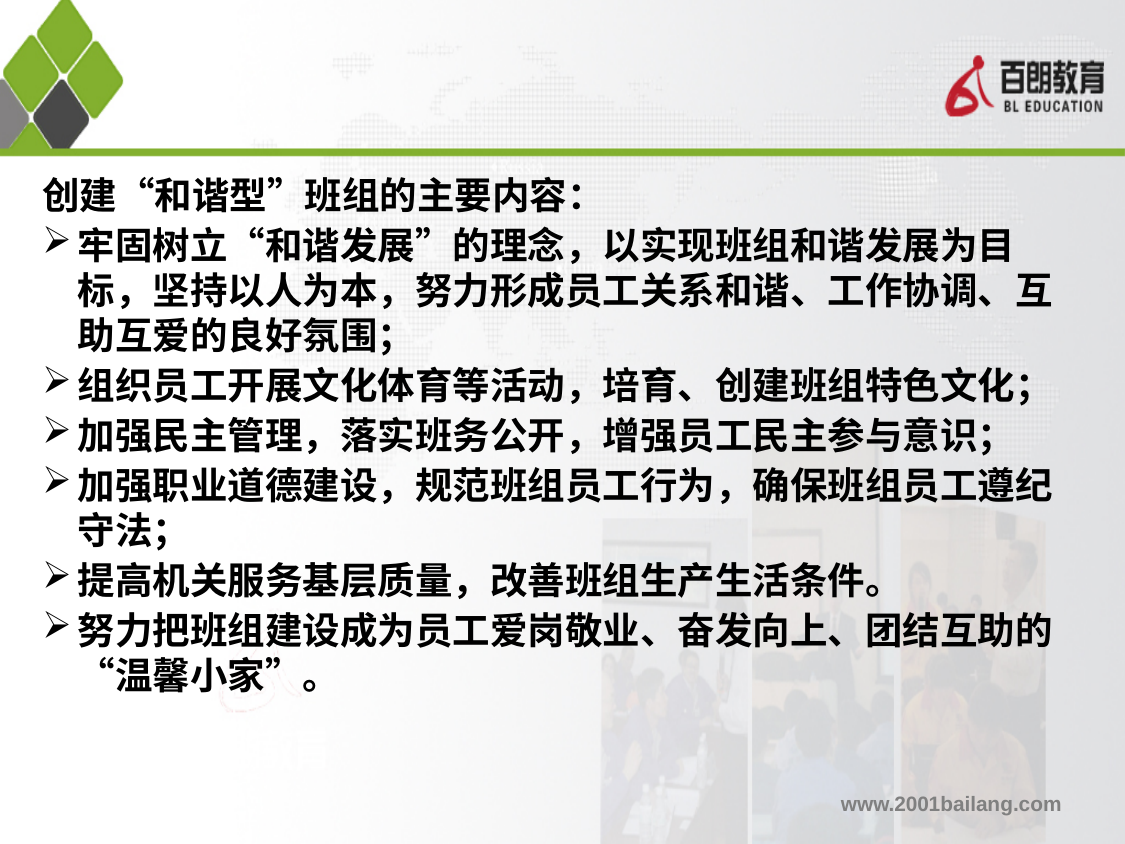

创建“和谐型”班组的主要内容：
牢固树立“和谐发展”的理念，以实现班组和谐发展为目标，坚持以人为本，努力形成员工关系和谐、工作协调、互助互爱的良好氛围；
组织员工开展文化体育等活动，培育、创建班组特色文化；
加强民主管理，落实班务公开，增强员工民主参与意识；
加强职业道德建设，规范班组员工行为，确保班组员工遵纪守法；
提高机关服务基层质量，改善班组生产生活条件。
努力把班组建设成为员工爱岗敬业、奋发向上、团结互助的“温馨小家”。